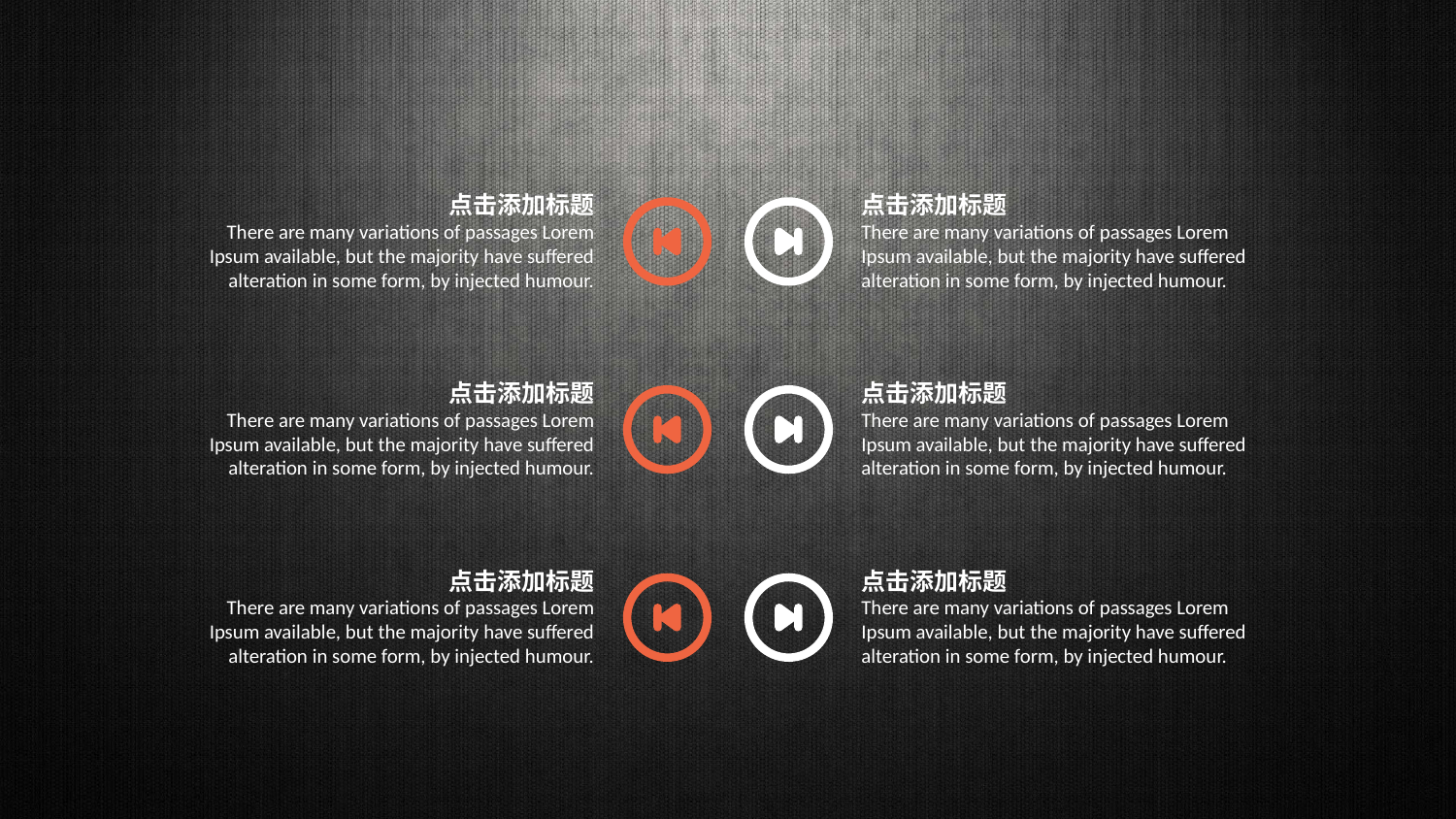

点击添加标题
There are many variations of passages Lorem Ipsum available, but the majority have suffered alteration in some form, by injected humour.
点击添加标题
There are many variations of passages Lorem Ipsum available, but the majority have suffered alteration in some form, by injected humour.

点击添加标题
There are many variations of passages Lorem Ipsum available, but the majority have suffered alteration in some form, by injected humour.
点击添加标题
There are many variations of passages Lorem Ipsum available, but the majority have suffered alteration in some form, by injected humour.

点击添加标题
There are many variations of passages Lorem Ipsum available, but the majority have suffered alteration in some form, by injected humour.
点击添加标题
There are many variations of passages Lorem Ipsum available, but the majority have suffered alteration in some form, by injected humour.